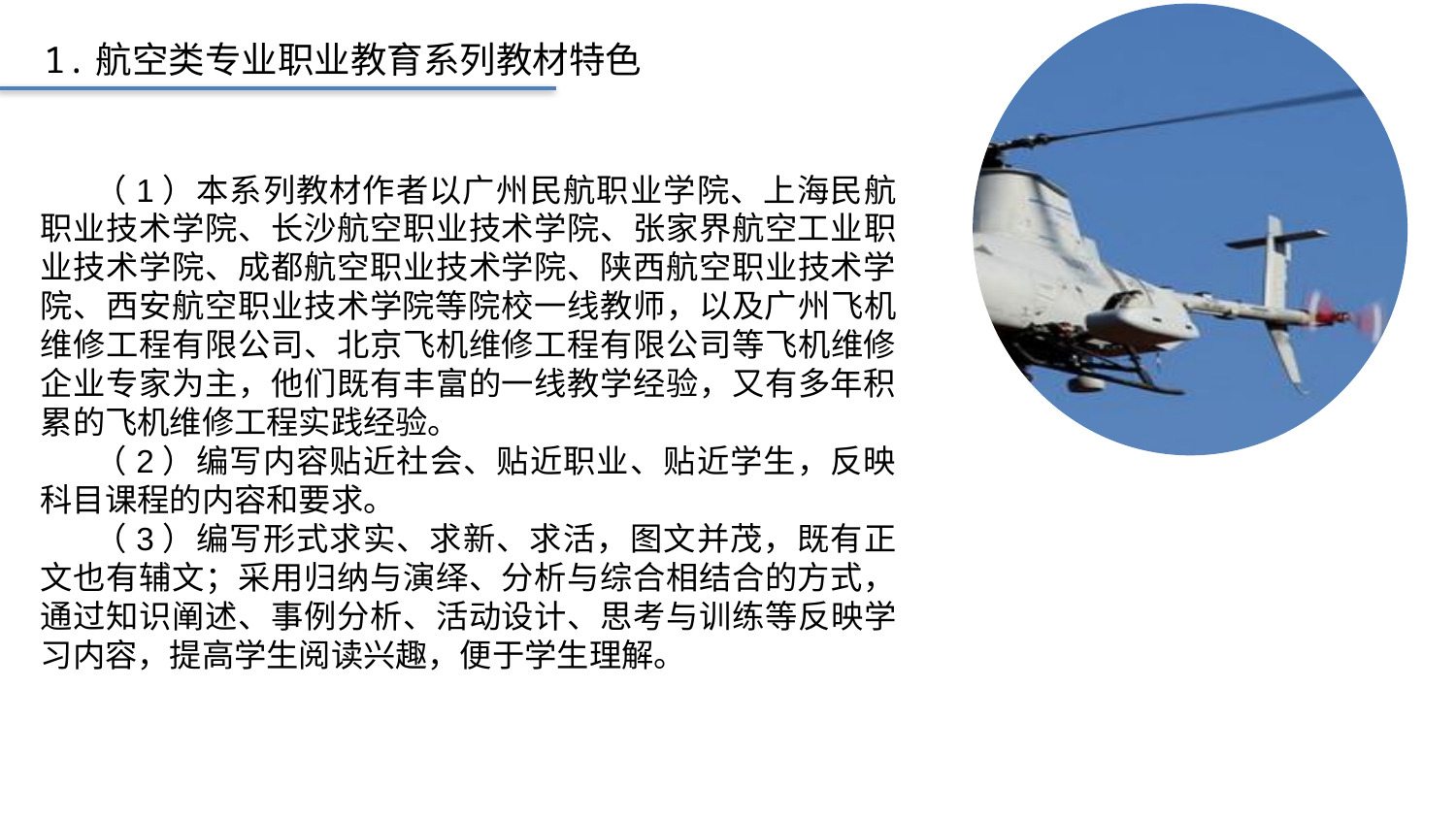

1.航空类专业职业教育系列教材特色
（1）本系列教材作者以广州民航职业学院、上海民航职业技术学院、长沙航空职业技术学院、张家界航空工业职业技术学院、成都航空职业技术学院、陕西航空职业技术学院、西安航空职业技术学院等院校一线教师，以及广州飞机维修工程有限公司、北京飞机维修工程有限公司等飞机维修企业专家为主，他们既有丰富的一线教学经验，又有多年积累的飞机维修工程实践经验。
（2）编写内容贴近社会、贴近职业、贴近学生，反映科目课程的内容和要求。
（3）编写形式求实、求新、求活，图文并茂，既有正文也有辅文；采用归纳与演绎、分析与综合相结合的方式，通过知识阐述、事例分析、活动设计、思考与训练等反映学习内容，提高学生阅读兴趣，便于学生理解。